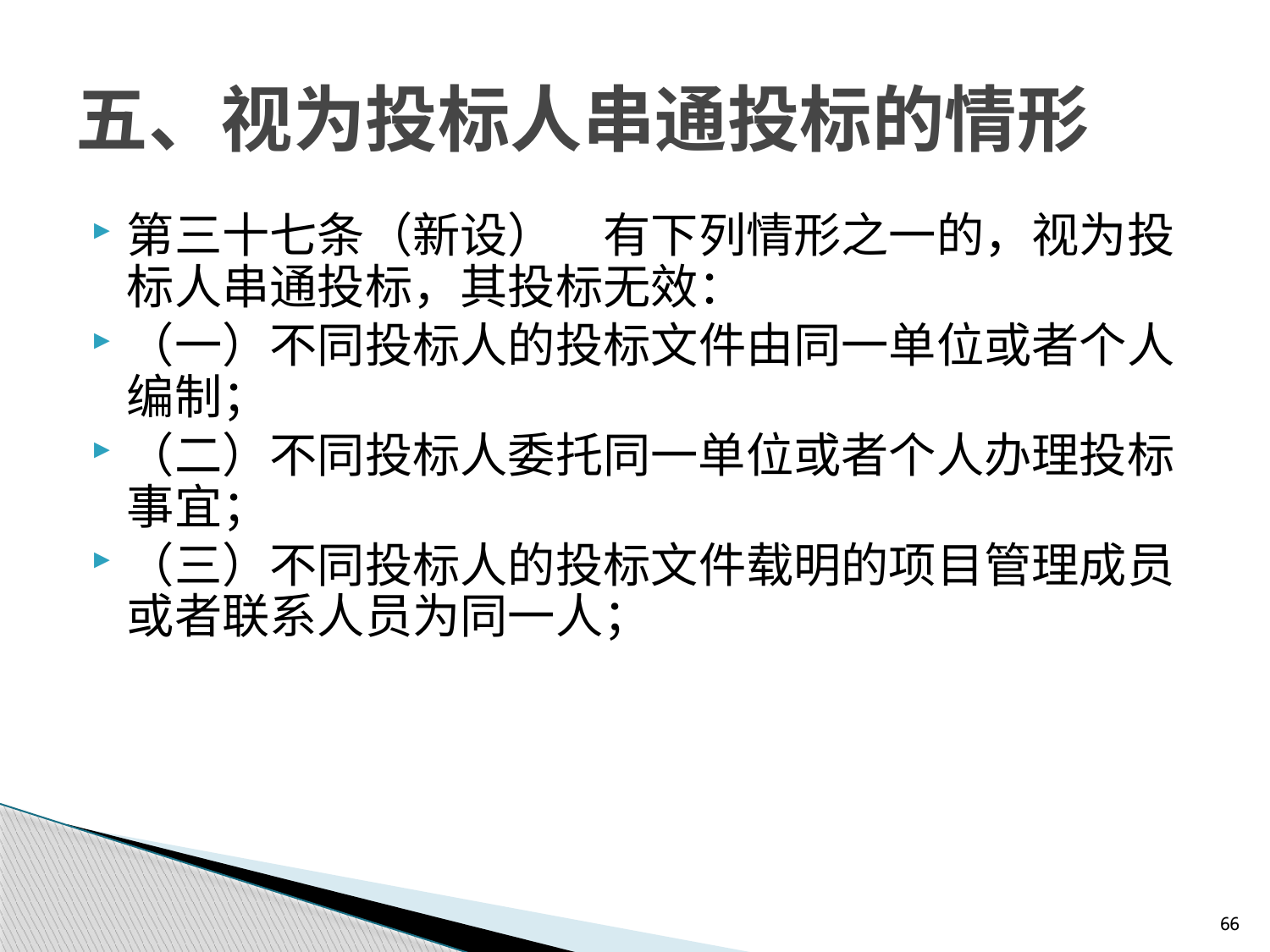

# 五、视为投标人串通投标的情形
第三十七条（新设）　有下列情形之一的，视为投标人串通投标，其投标无效：
（一）不同投标人的投标文件由同一单位或者个人编制；
（二）不同投标人委托同一单位或者个人办理投标事宜；
（三）不同投标人的投标文件载明的项目管理成员或者联系人员为同一人；
66